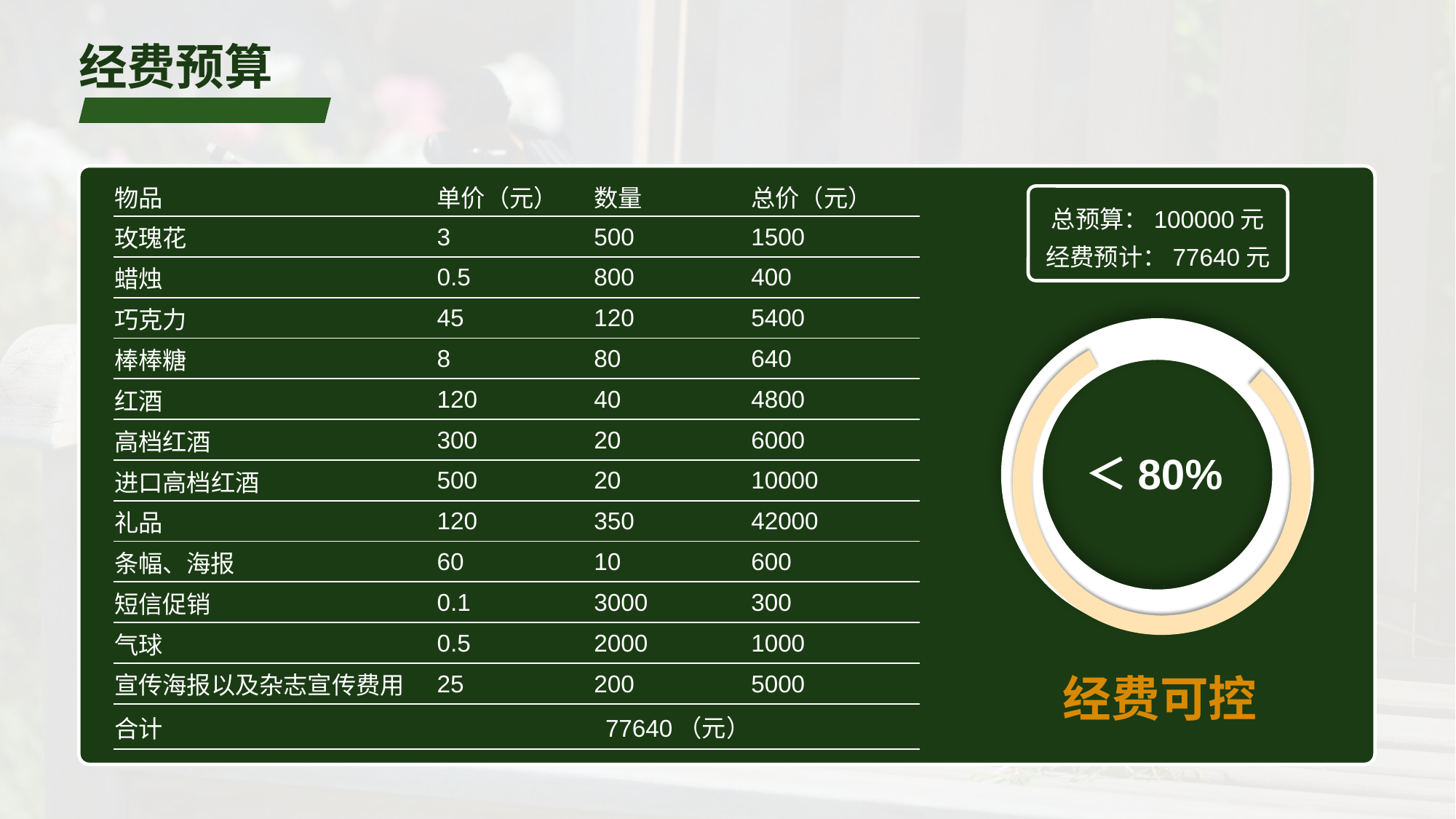

# 经费预算

| 物品 | 单价（元） | 数量 | 总价（元） |
| --- | --- | --- | --- |
| 玫瑰花 | 3 | 500 | 1500 |
| 蜡烛 | 0.5 | 800 | 400 |
| 巧克力 | 45 | 120 | 5400 |
| 棒棒糖 | 8 | 80 | 640 |
| 红酒 | 120 | 40 | 4800 |
| 高档红酒 | 300 | 20 | 6000 |
| 进口高档红酒 | 500 | 20 | 10000 |
| 礼品 | 120 | 350 | 42000 |
| 条幅、海报 | 60 | 10 | 600 |
| 短信促销 | 0.1 | 3000 | 300 |
| 气球 | 0.5 | 2000 | 1000 |
| 宣传海报以及杂志宣传费用 | 25 | 200 | 5000 |
| 合计 | 77640（元） |  |  |
总预算：100000元
经费预计：77640元

＜80%
经费可控